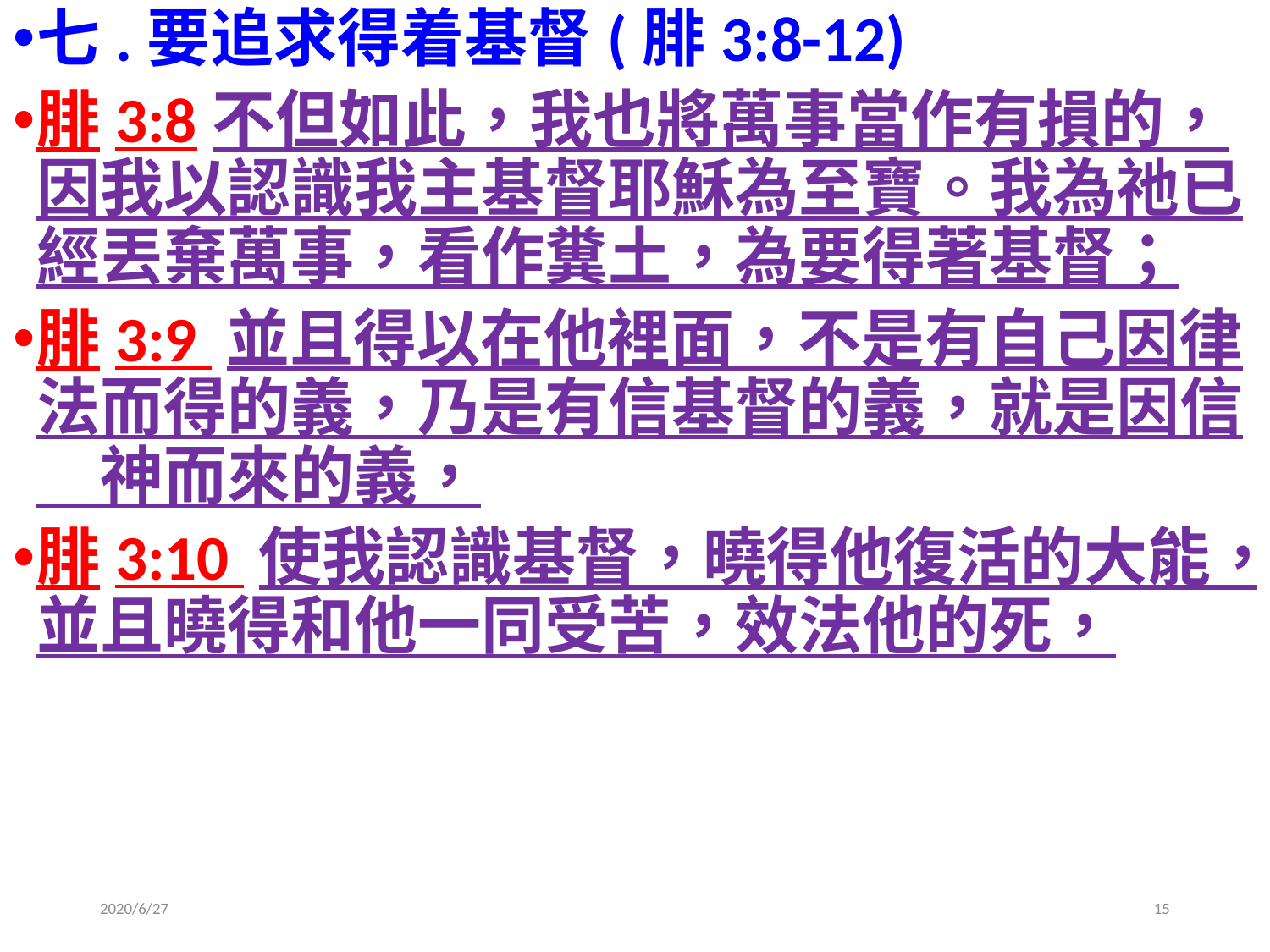

七.要追求得着基督(腓3:8-12)
腓3:8不但如此，我也將萬事當作有損的，因我以認識我主基督耶穌為至寶。我為祂已經丟棄萬事，看作糞土，為要得著基督；
腓3:9 並且得以在他裡面，不是有自己因律法而得的義，乃是有信基督的義，就是因信　神而來的義，
腓3:10 使我認識基督，曉得他復活的大能，並且曉得和他一同受苦，效法他的死，

2020/6/27
15